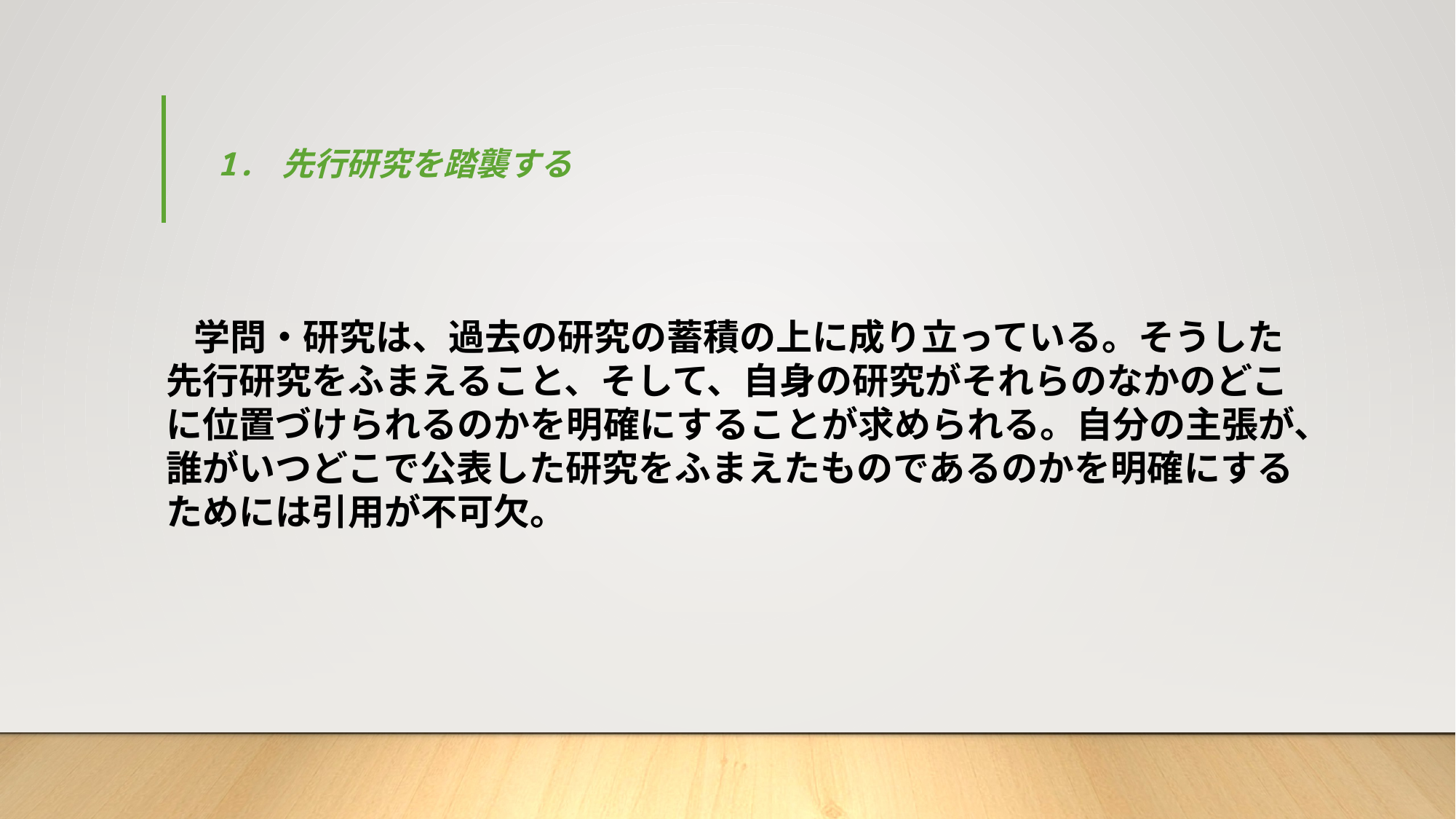

# 1. 先行研究を踏襲する
　学問・研究は、過去の研究の蓄積の上に成り立っている。そうした先行研究をふまえること、そして、自身の研究がそれらのなかのどこに位置づけられるのかを明確にすることが求められる。自分の主張が、誰がいつどこで公表した研究をふまえたものであるのかを明確にするためには引用が不可欠。